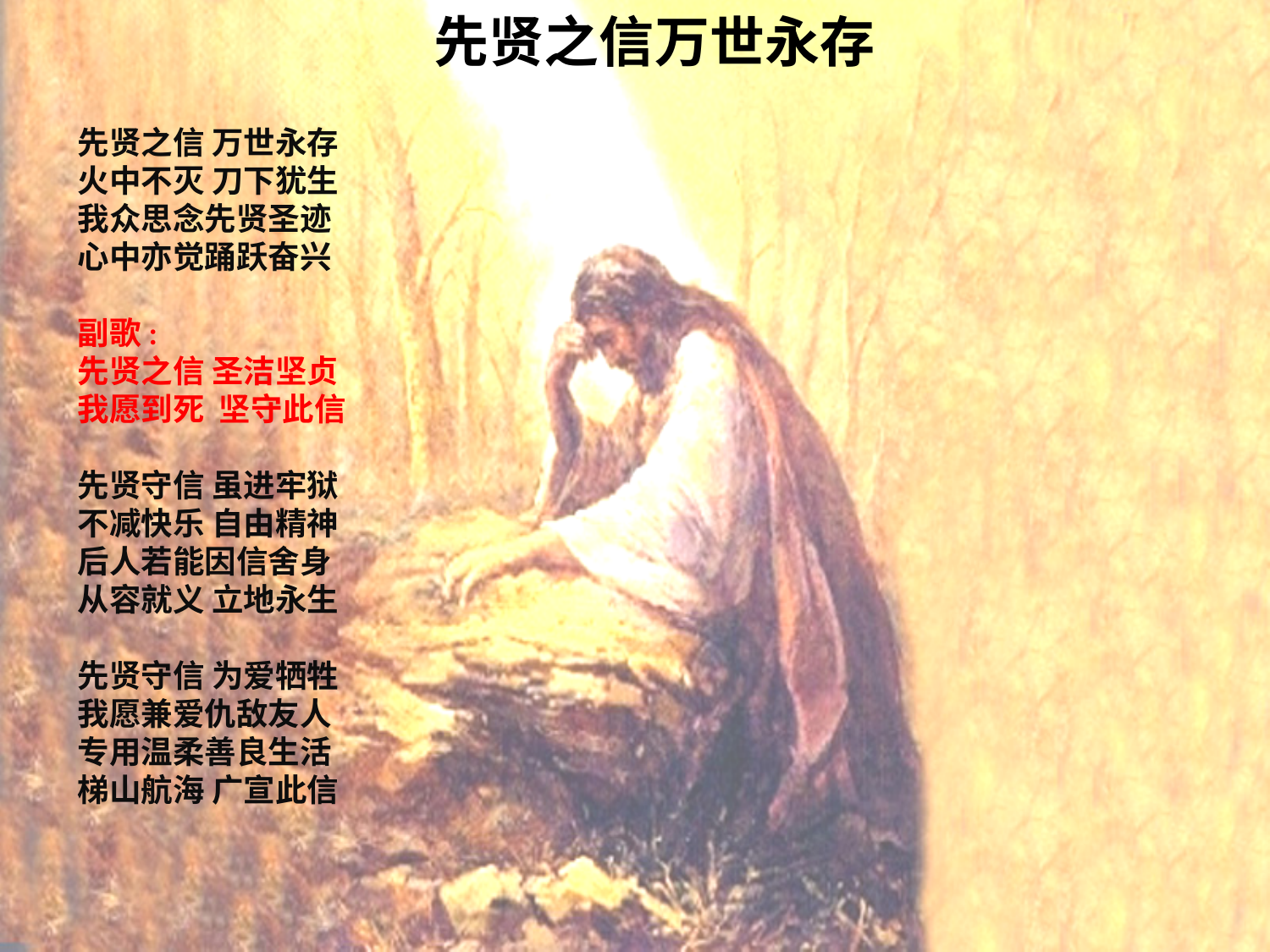

# 先贤之信万世永存
先贤之信 万世永存
火中不灭 刀下犹生
我众思念先贤圣迹
心中亦觉踊跃奋兴
副歌:
先贤之信 圣洁坚贞
我愿到死  坚守此信
先贤守信 虽进牢狱
不减快乐 自由精神
后人若能因信舍身
从容就义 立地永生
先贤守信 为爱牺牲
我愿兼爱仇敌友人
专用温柔善良生活
梯山航海 广宣此信